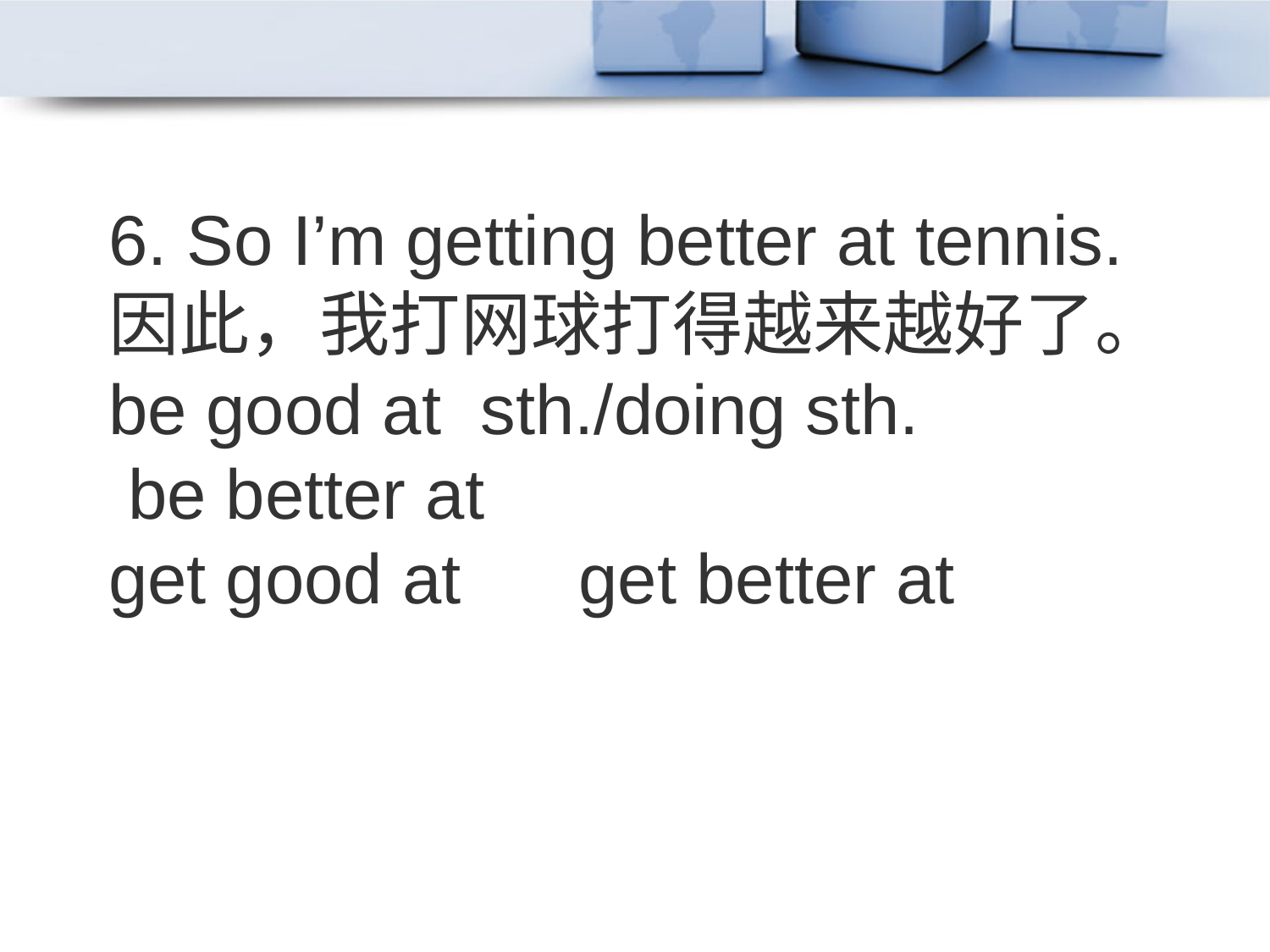

6. So I’m getting better at tennis.
因此，我打网球打得越来越好了。
be good at  sth./doing sth.
 be better at
get good at      get better at